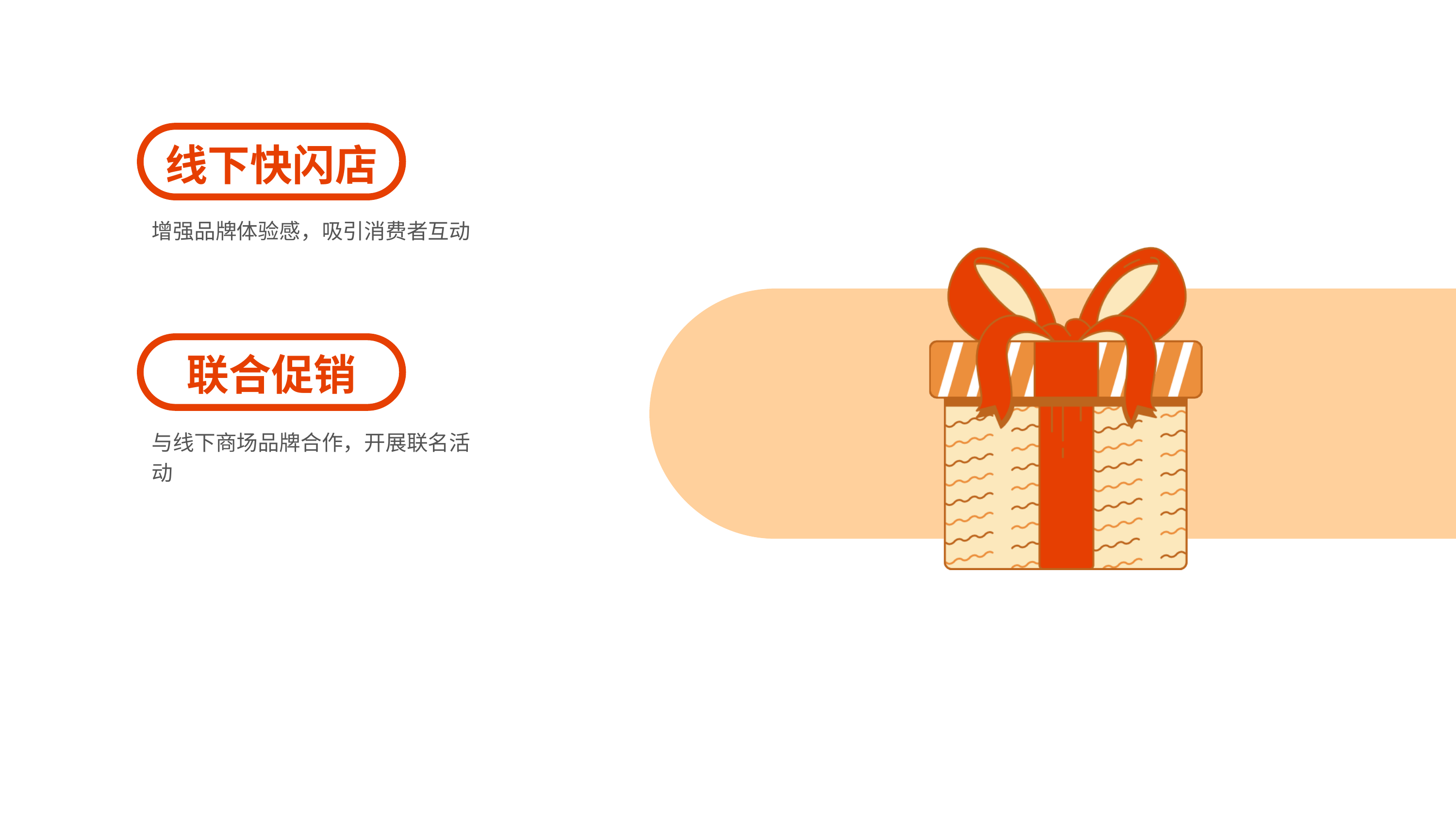

线下快闪店
增强品牌体验感，吸引消费者互动

联合促销
与线下商场品牌合作，开展联名活动